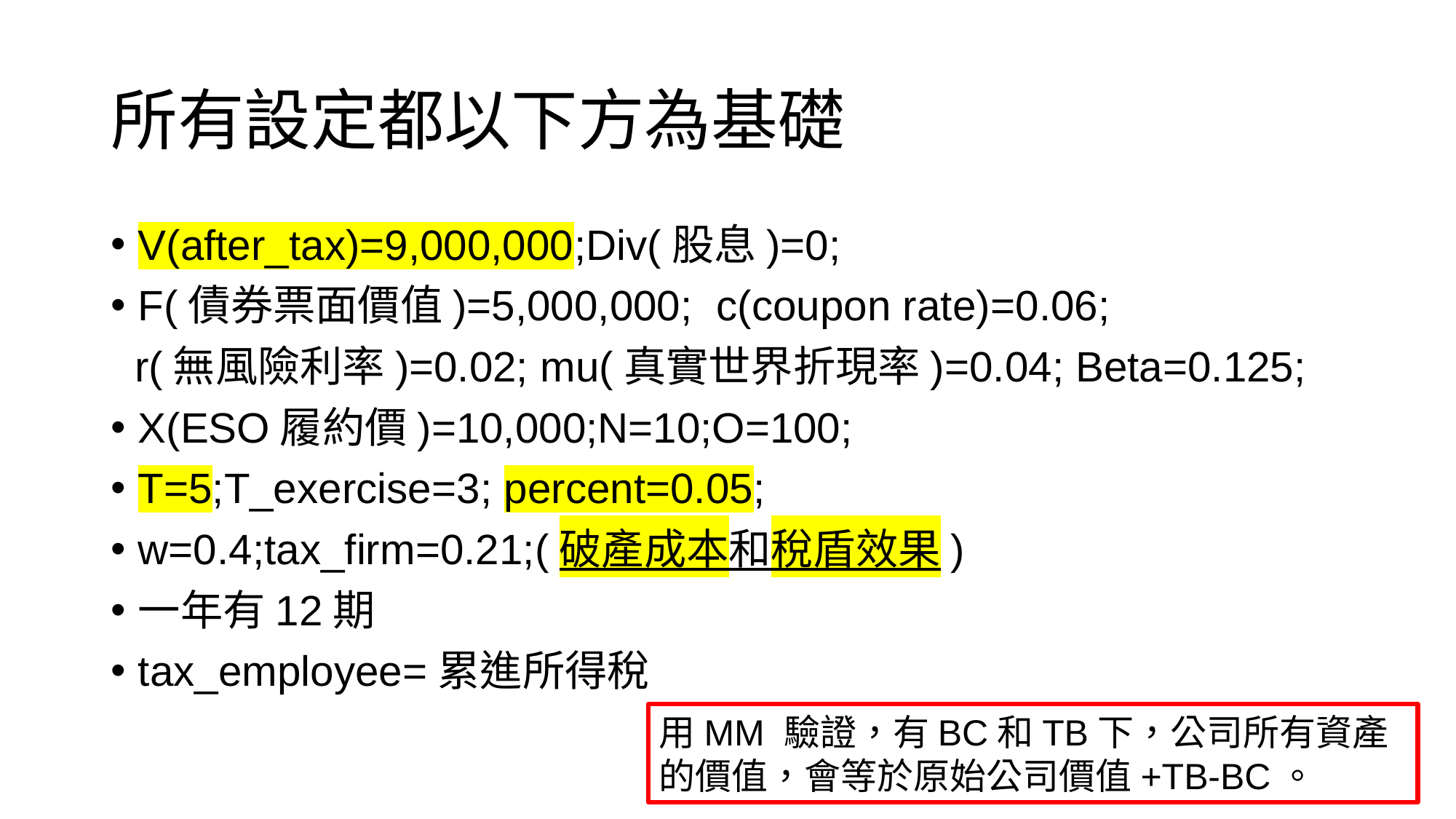

# 所有設定都以下方為基礎
V(after_tax)=9,000,000;Div(股息)=0;
F(債券票面價值)=5,000,000;  c(coupon rate)=0.06;
  r(無風險利率)=0.02; mu(真實世界折現率)=0.04; Beta=0.125;
X(ESO履約價)=10,000;N=10;O=100;
T=5;T_exercise=3; percent=0.05;
w=0.4;tax_firm=0.21;(破產成本和稅盾效果)
一年有12期
tax_employee=累進所得稅
用MM 驗證，有BC和TB下，公司所有資產的價值，會等於原始公司價值+TB-BC。